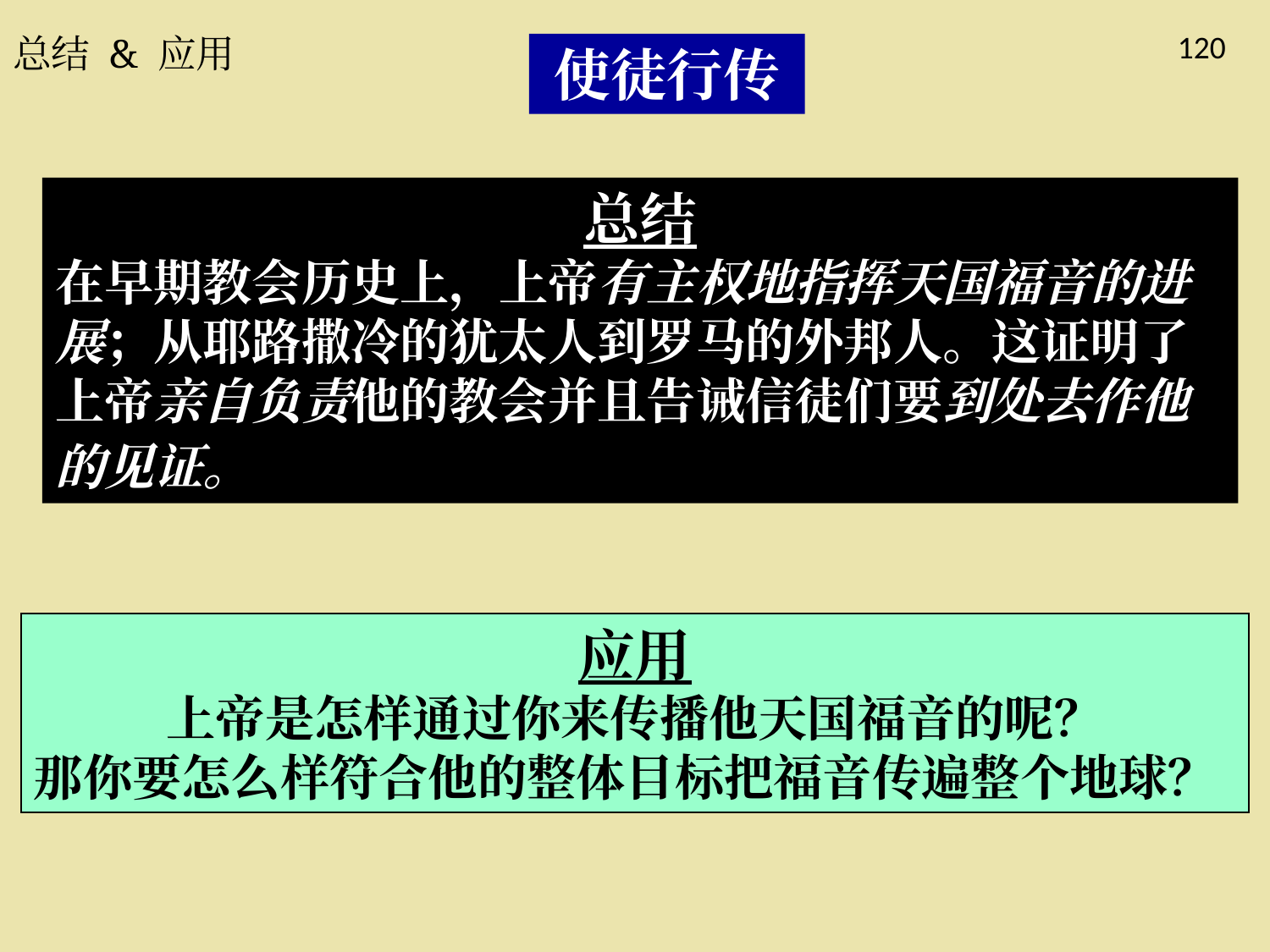

120
总结 & 应用
使徒行传
总结
在早期教会历史上，上帝有主权地指挥天国福音的进展；从耶路撒冷的犹太人到罗马的外邦人。这证明了上帝亲自负责他的教会并且告诫信徒们要到处去作他的见证。
应用
上帝是怎样通过你来传播他天国福音的呢？
那你要怎么样符合他的整体目标把福音传遍整个地球？